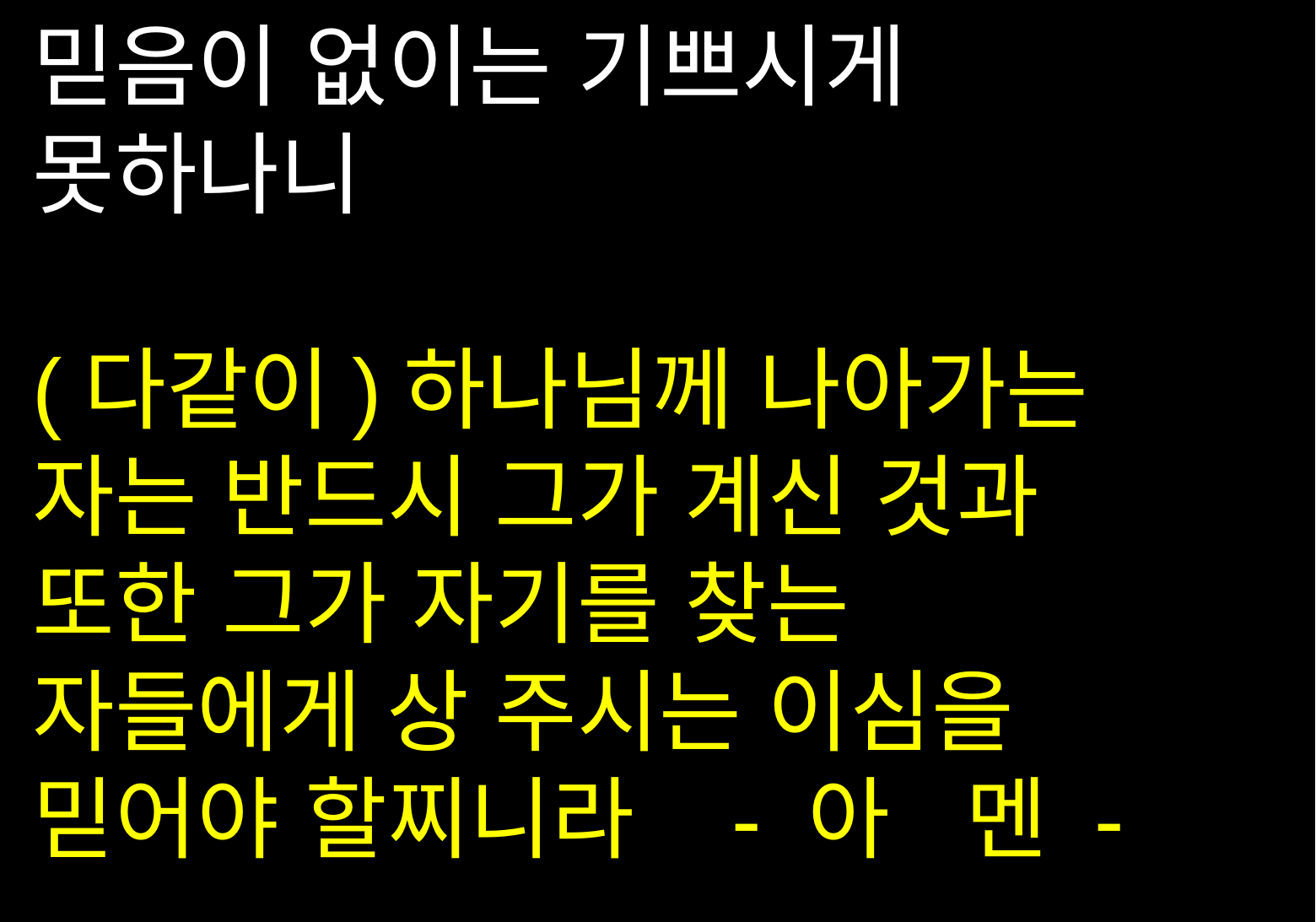

믿음이 없이는 기쁘시게
못하나니

(다같이)하나님께 나아가는
자는 반드시 그가 계신 것과
또한 그가 자기를 찾는
자들에게 상 주시는 이심을
믿어야 할찌니라   - 아   멘 -